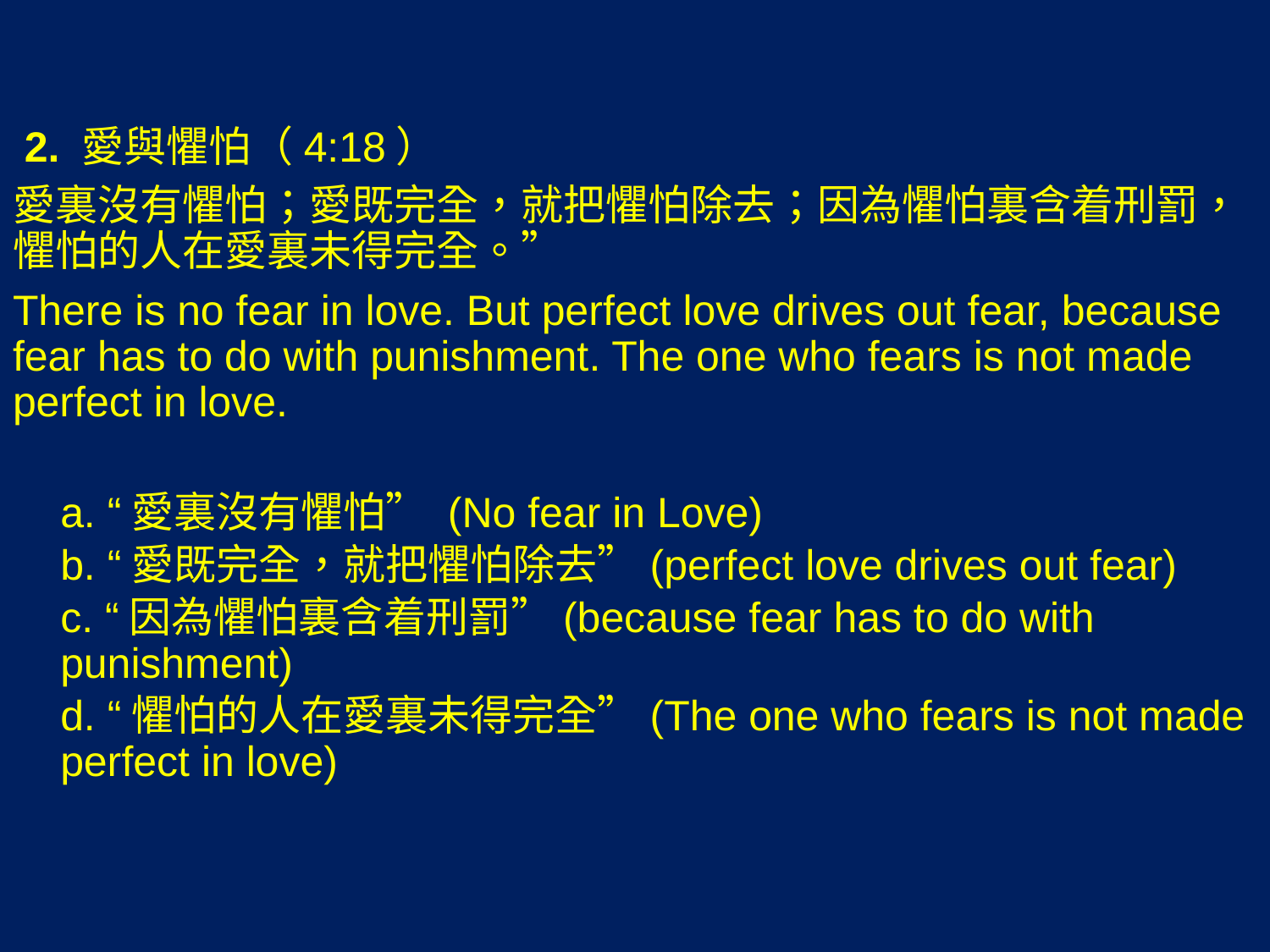

2. 愛與懼怕（4:18）
愛裏沒有懼怕；愛既完全，就把懼怕除去；因為懼怕裏含着刑罰，懼怕的人在愛裏未得完全。”
There is no fear in love. But perfect love drives out fear, because fear has to do with punishment. The one who fears is not made perfect in love.

a. “愛裏沒有懼怕” (No fear in Love)
b. “愛既完全，就把懼怕除去”(perfect love drives out fear)
c. “因為懼怕裏含着刑罰”(because fear has to do with punishment)
d. “懼怕的人在愛裏未得完全”(The one who fears is not made perfect in love)